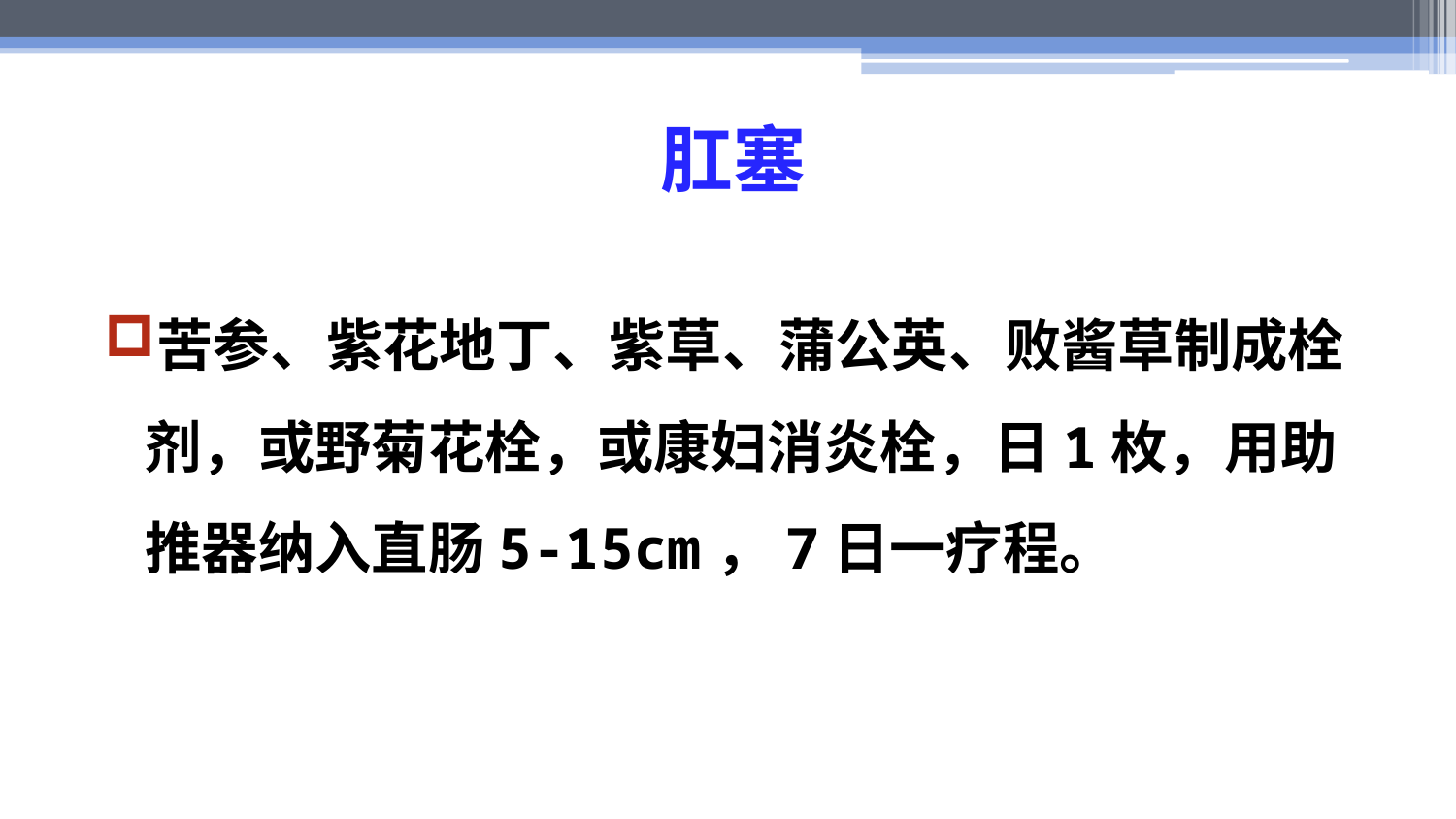

# 肛塞
苦参、紫花地丁、紫草、蒲公英、败酱草制成栓剂，或野菊花栓，或康妇消炎栓，日1枚，用助推器纳入直肠5-15cm，7日一疗程。